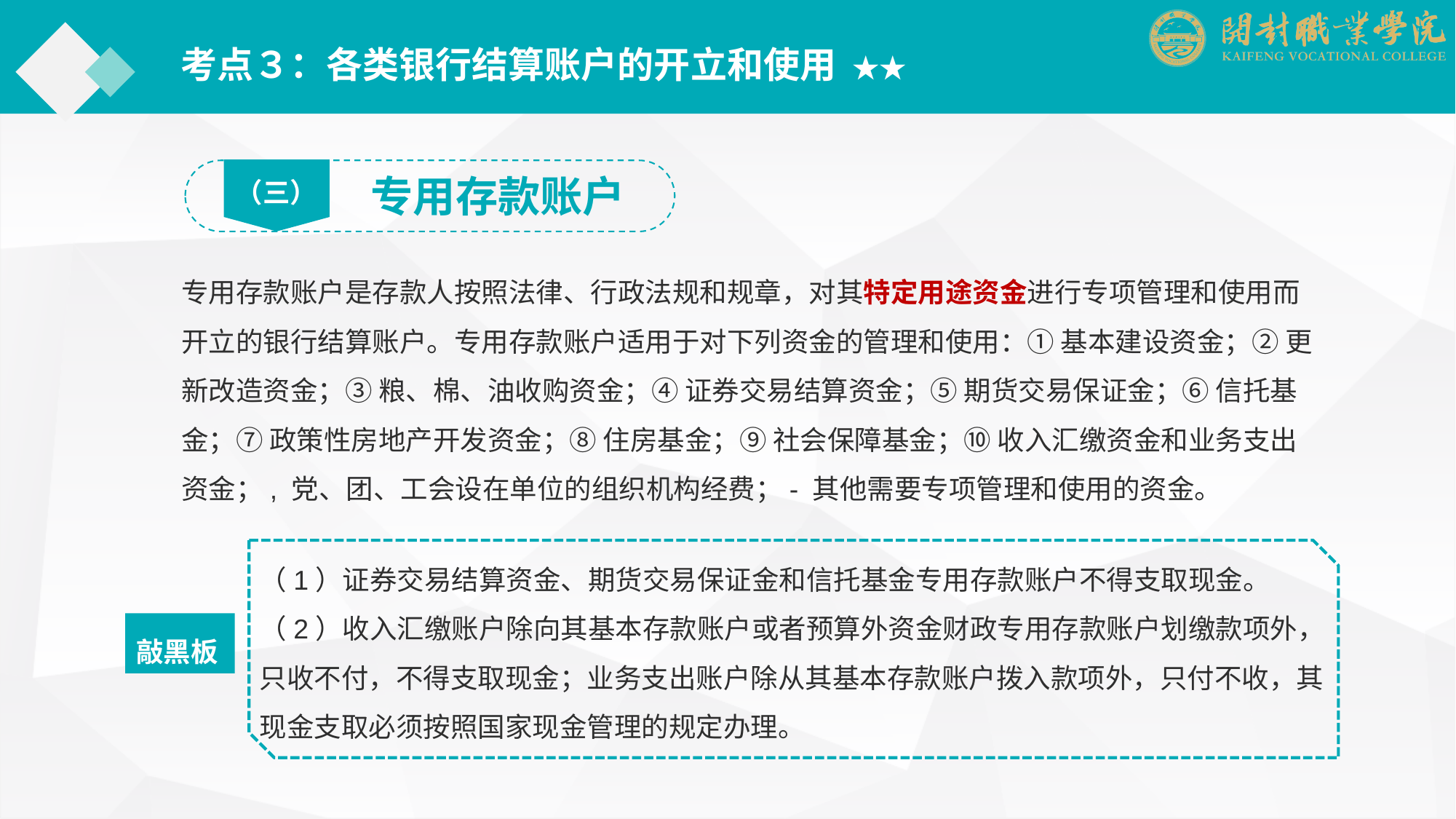

考点３：各类银行结算账户的开立和使用  ★★
（三）

专用存款账户
专用存款账户是存款人按照法律、行政法规和规章，对其特定用途资金进行专项管理和使用而开立的银行结算账户。专用存款账户适用于对下列资金的管理和使用：① 基本建设资金；② 更新改造资金；③ 粮、棉、油收购资金；④ 证券交易结算资金；⑤ 期货交易保证金；⑥ 信托基金；⑦ 政策性房地产开发资金；⑧ 住房基金；⑨ 社会保障基金；⑩ 收入汇缴资金和业务支出资金；, 党、团、工会设在单位的组织机构经费；- 其他需要专项管理和使用的资金。

（1）证券交易结算资金、期货交易保证金和信托基金专用存款账户不得支取现金。
（2）收入汇缴账户除向其基本存款账户或者预算外资金财政专用存款账户划缴款项外，只收不付，不得支取现金；业务支出账户除从其基本存款账户拨入款项外，只付不收，其现金支取必须按照国家现金管理的规定办理。
敲黑板